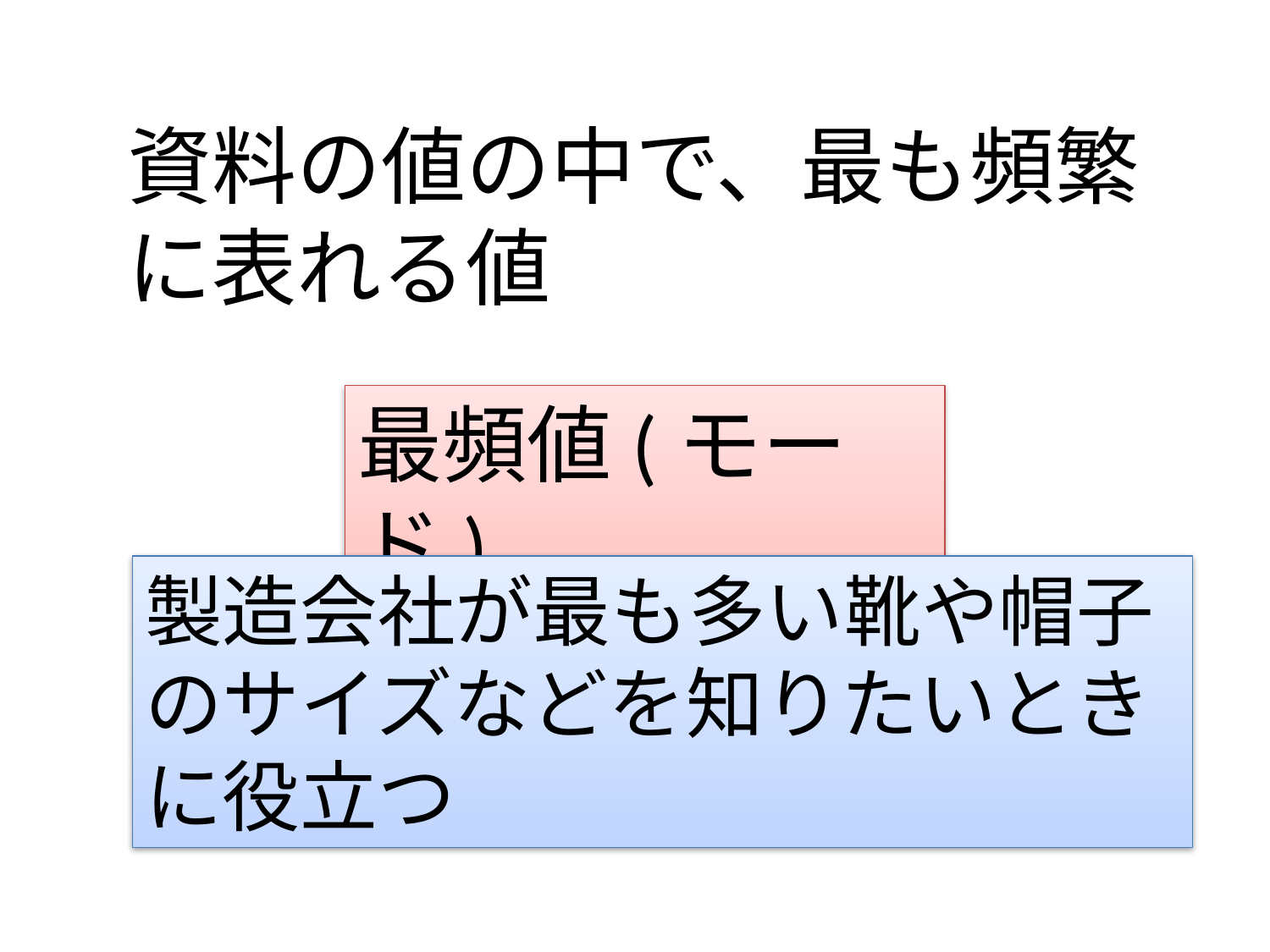

資料の値の中で、最も頻繁に表れる値
最頻値(モード)
製造会社が最も多い靴や帽子のサイズなどを知りたいときに役立つ